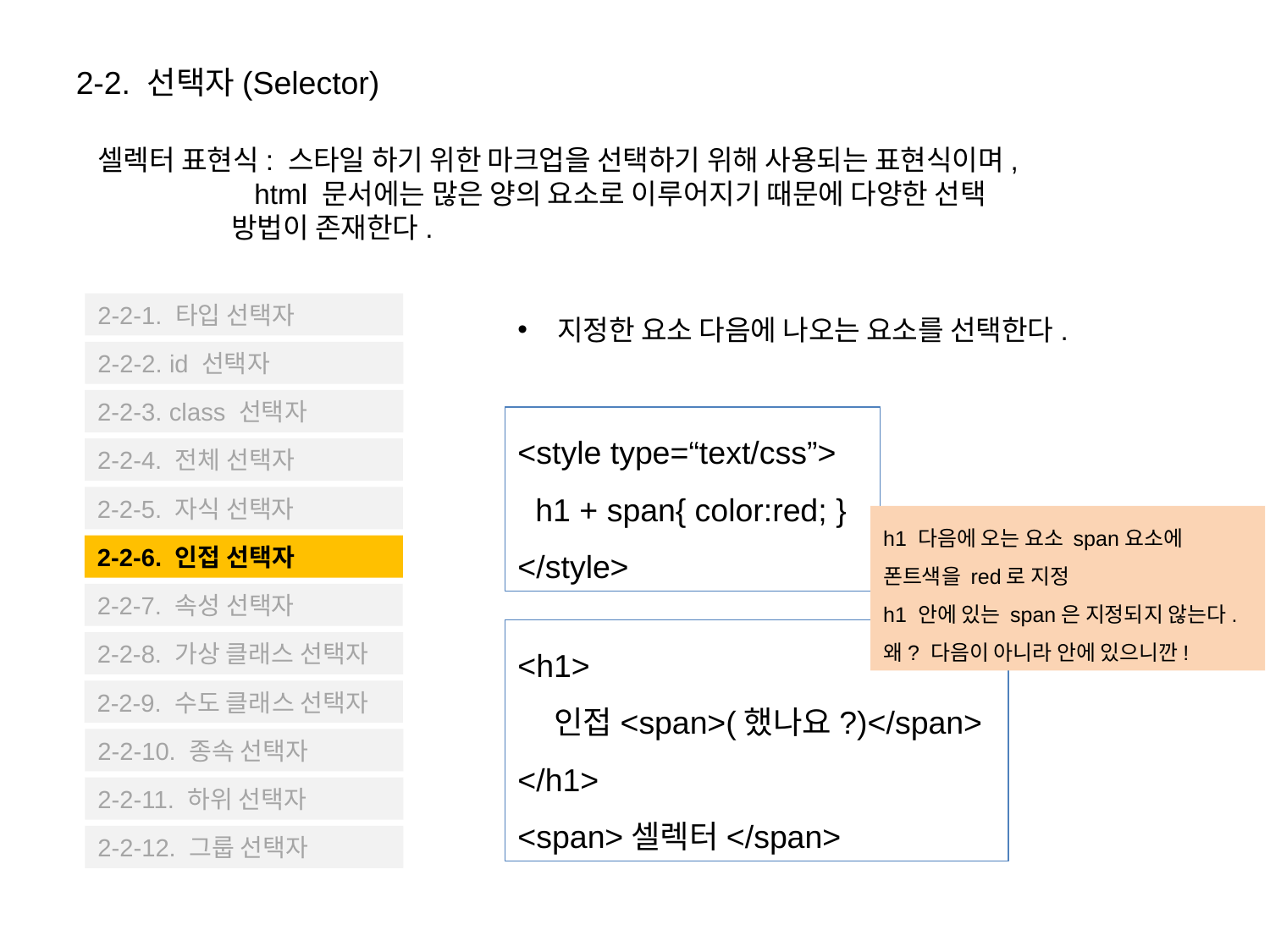

2-2. 선택자(Selector)
셀렉터 표현식: 스타일 하기 위한 마크업을 선택하기 위해 사용되는 표현식이며,
                    html 문서에는 많은 양의 요소로 이루어지기 때문에 다양한 선택
                    방법이 존재한다.
2-2-1. 타입 선택자
지정한 요소 다음에 나오는 요소를 선택한다.
2-2-2. id 선택자
2-2-3. class 선택자
<style type=“text/css”>
  h1 + span{ color:red; }
</style>
2-2-4. 전체 선택자
2-2-5. 자식 선택자
h1 다음에 오는 요소 span요소에
폰트색을 red로 지정
h1 안에 있는 span은 지정되지 않는다.
왜? 다음이 아니라 안에 있으니깐!
2-2-6. 인접 선택자
2-2-7. 속성 선택자
<h1>
    인접<span>(했나요?)</span>
</h1>
<span>셀렉터</span>
2-2-8. 가상 클래스 선택자
2-2-9. 수도 클래스 선택자
2-2-10. 종속 선택자
2-2-11. 하위 선택자
2-2-12. 그룹 선택자